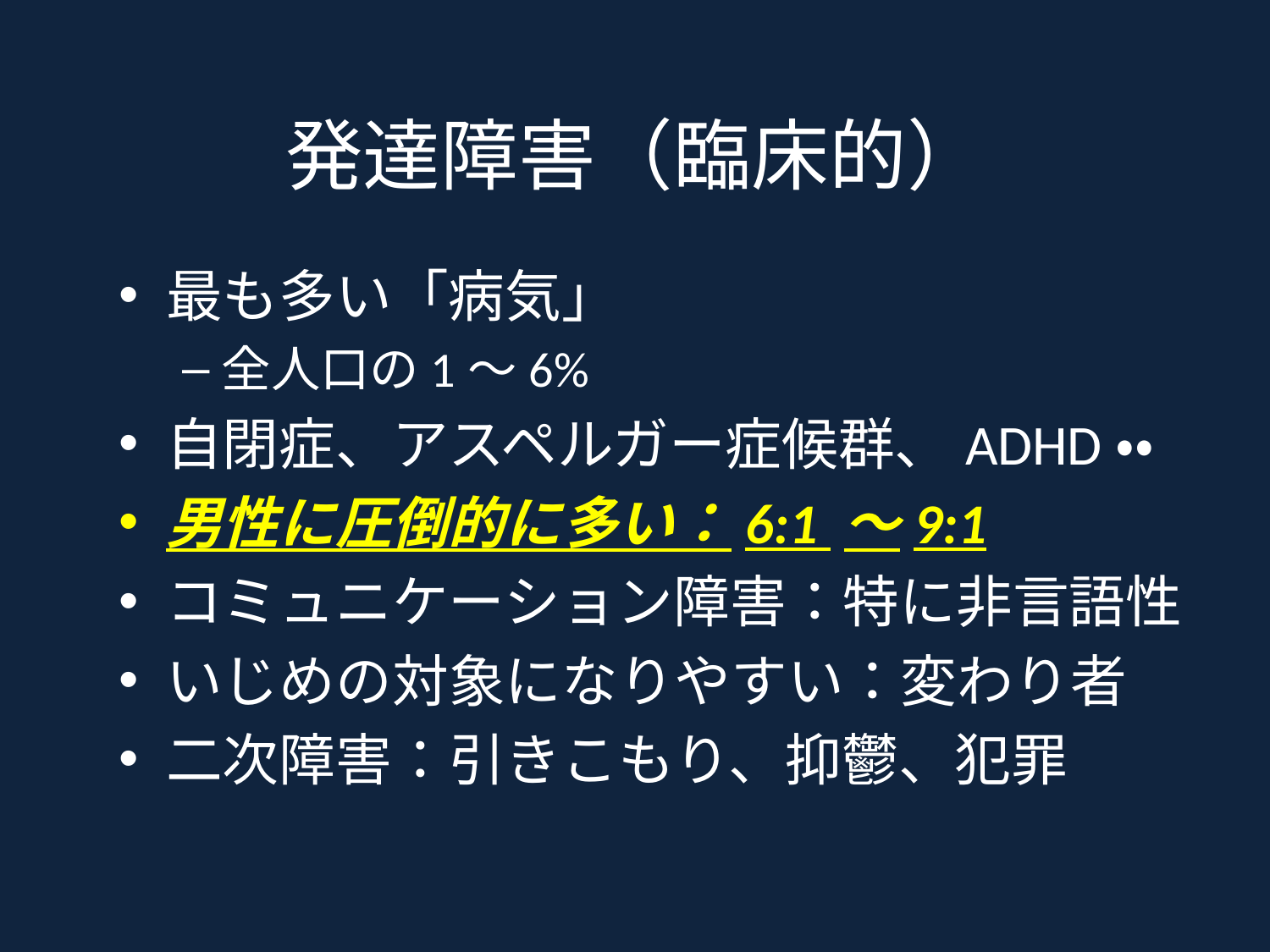

# 発達障害（臨床的）
最も多い「病気」
全人口の1～6%
自閉症、アスペルガー症候群、ADHD・・
男性に圧倒的に多い：6:1 ～9:1
コミュニケーション障害：特に非言語性
いじめの対象になりやすい：変わり者
二次障害：引きこもり、抑鬱、犯罪